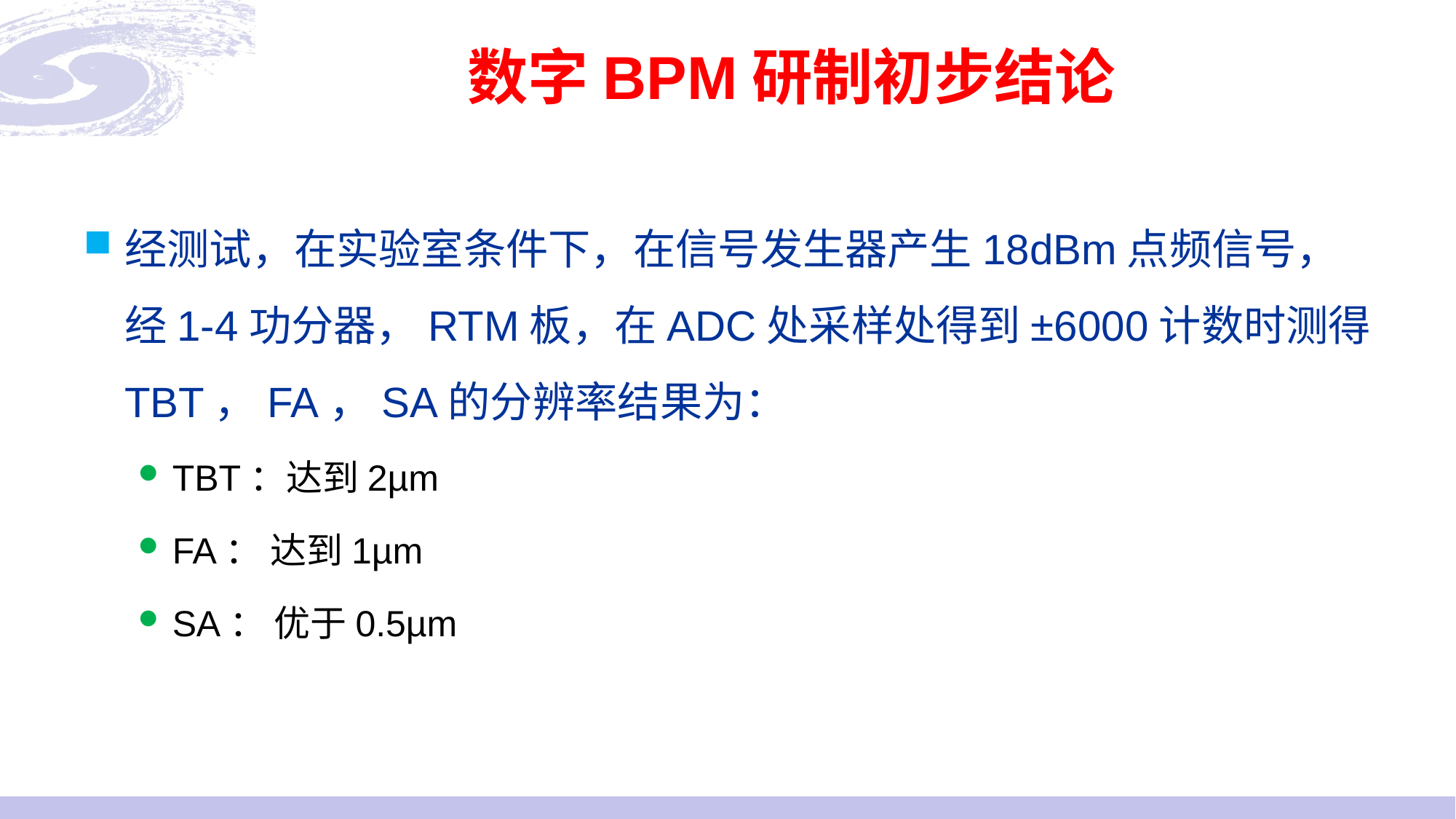

# 数字BPM研制初步结论
经测试，在实验室条件下，在信号发生器产生18dBm点频信号，经1-4功分器，RTM板，在ADC处采样处得到±6000计数时测得TBT，FA，SA的分辨率结果为：
TBT：达到2µm
FA： 达到1µm
SA： 优于0.5µm